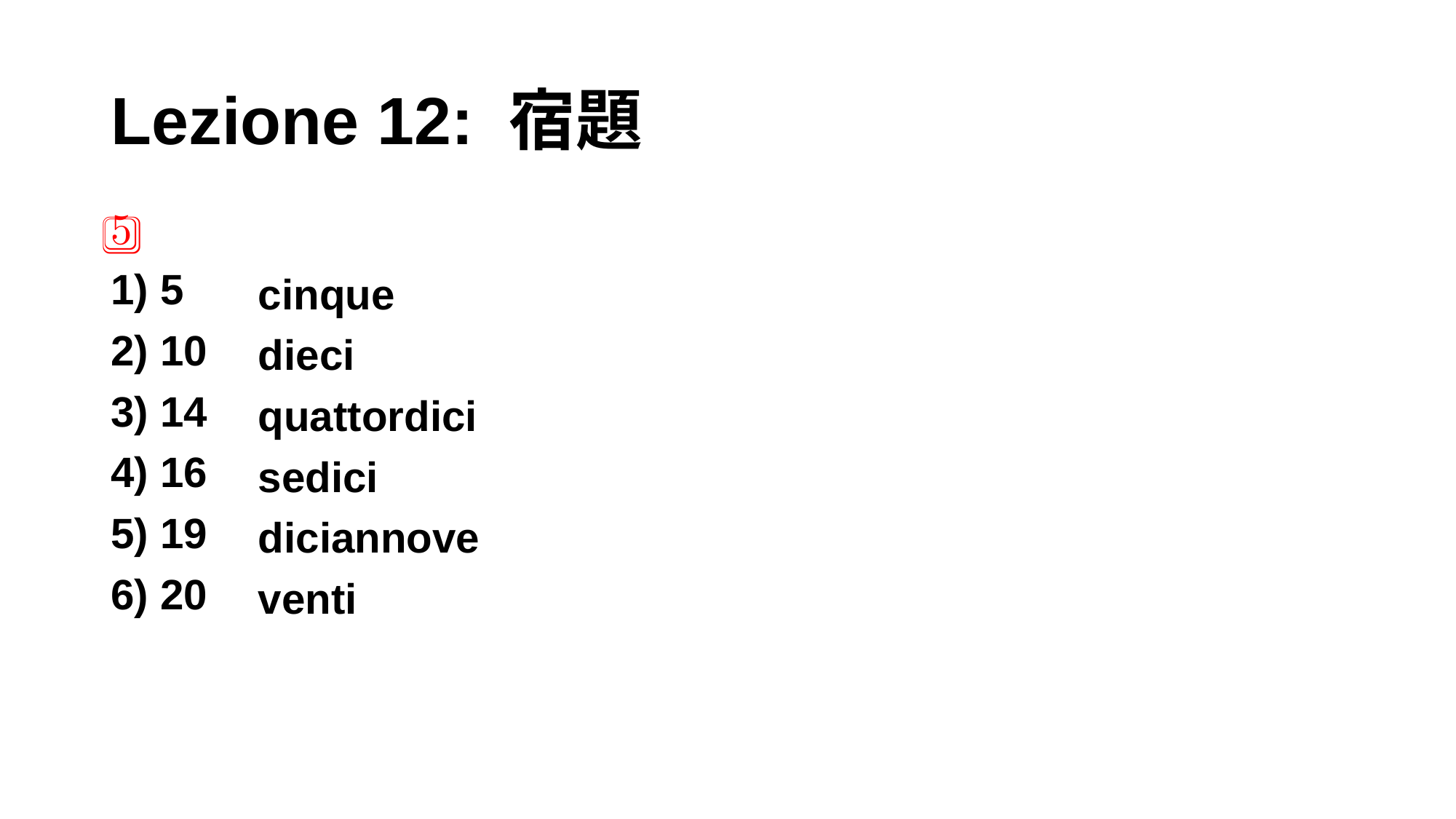

# Lezione 12: 宿題

cinque
dieci
quattordici
sedici
diciannove
venti

5⃣
1) 5
2) 10
3) 14
4) 16
5) 19
6) 20